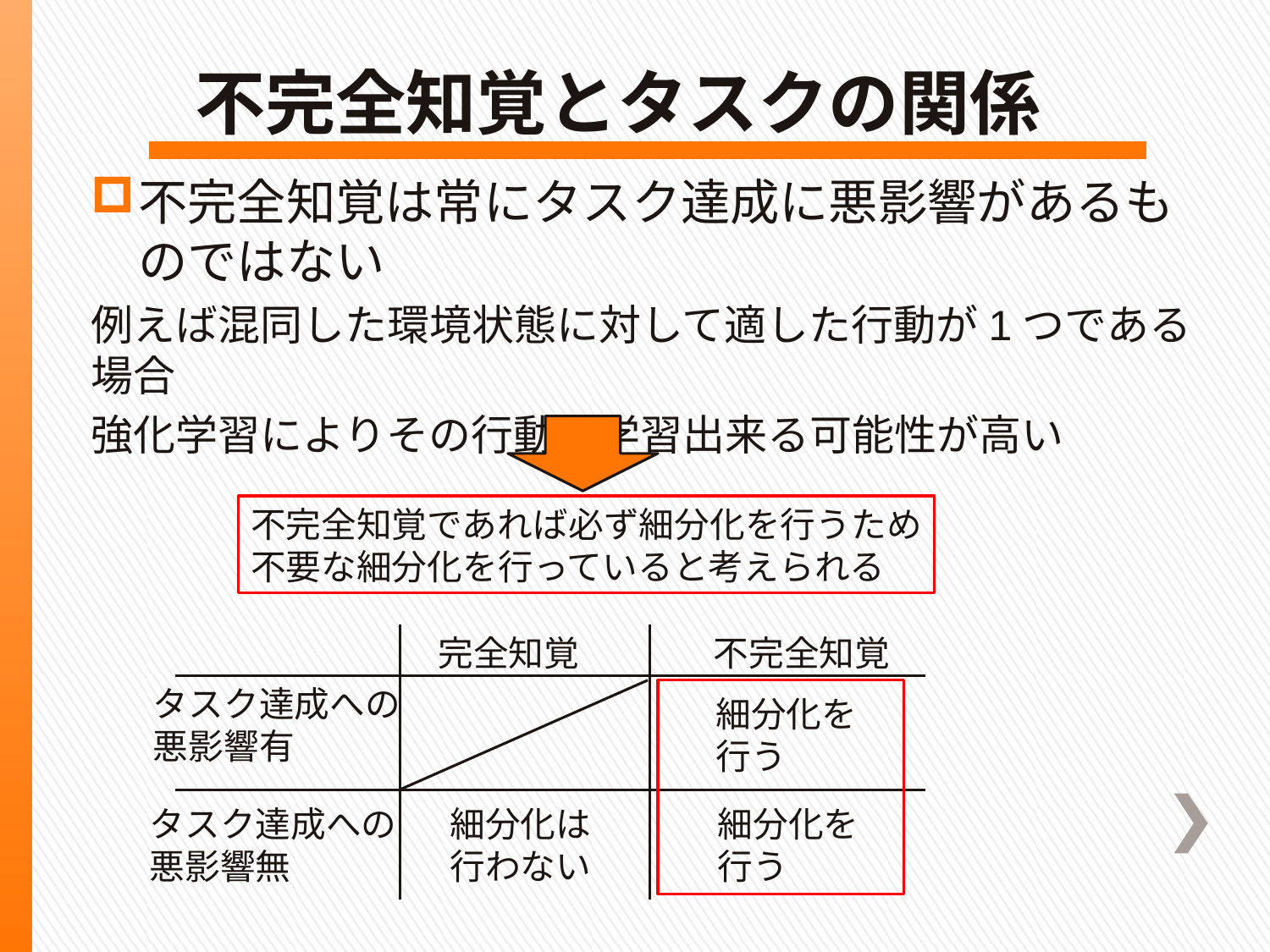

# 不完全知覚とタスクの関係
不完全知覚は常にタスク達成に悪影響があるものではない
例えば混同した環境状態に対して適した行動が1つである場合
強化学習によりその行動を学習出来る可能性が高い

不完全知覚であれば必ず細分化を行うため
不要な細分化を行っていると考えられる
完全知覚
不完全知覚
タスク達成への
悪影響有

細分化を
行う
タスク達成への
悪影響無
細分化は
行わない
細分化を
行う